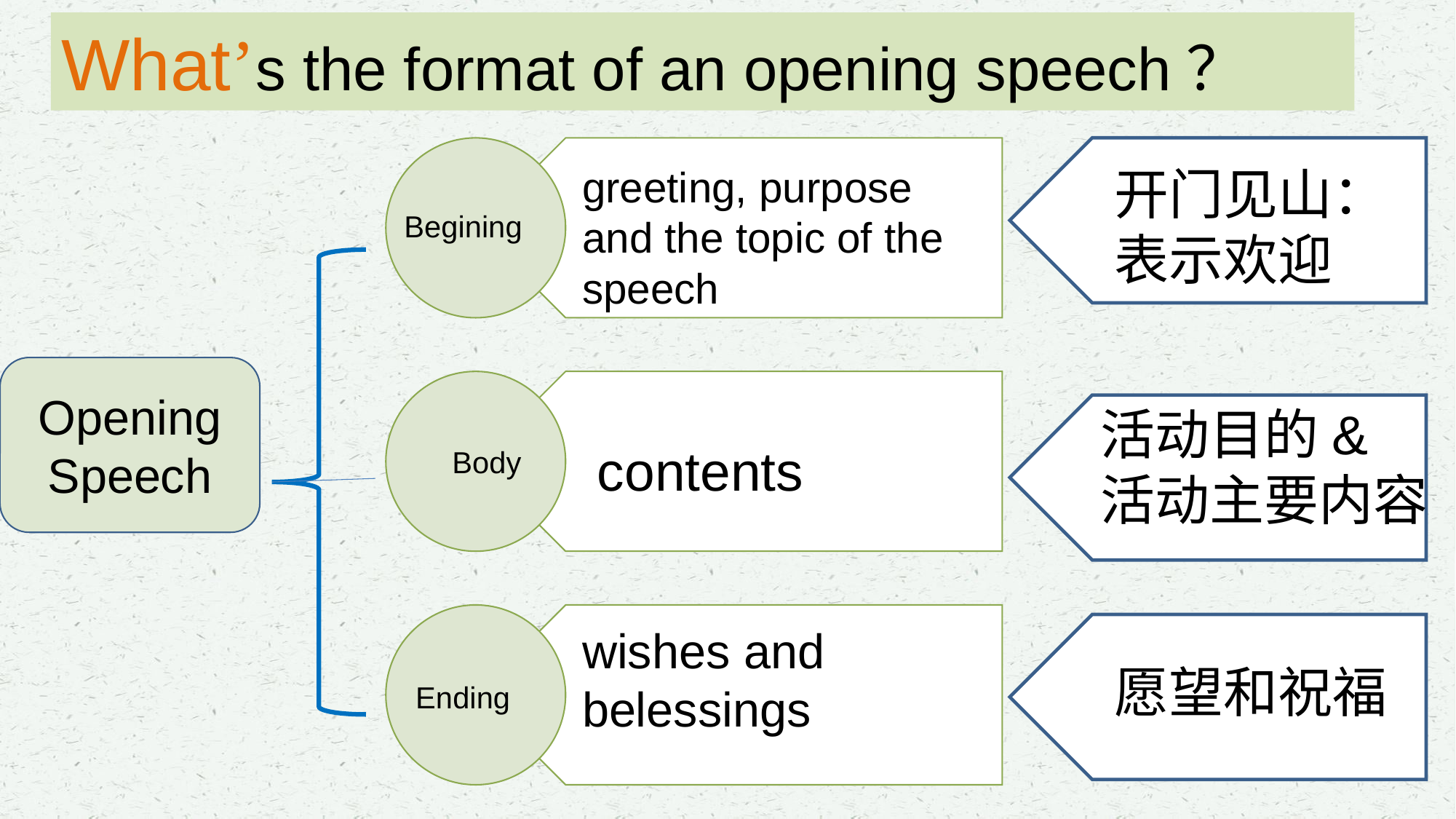

What’s the format of an opening speech？

开门见山：表示欢迎
greeting, purpose and the topic of the speech
Begining

Opening Speech

活动目的&
活动主要内容
contents
Body
wishes and belessings

愿望和祝福
Ending